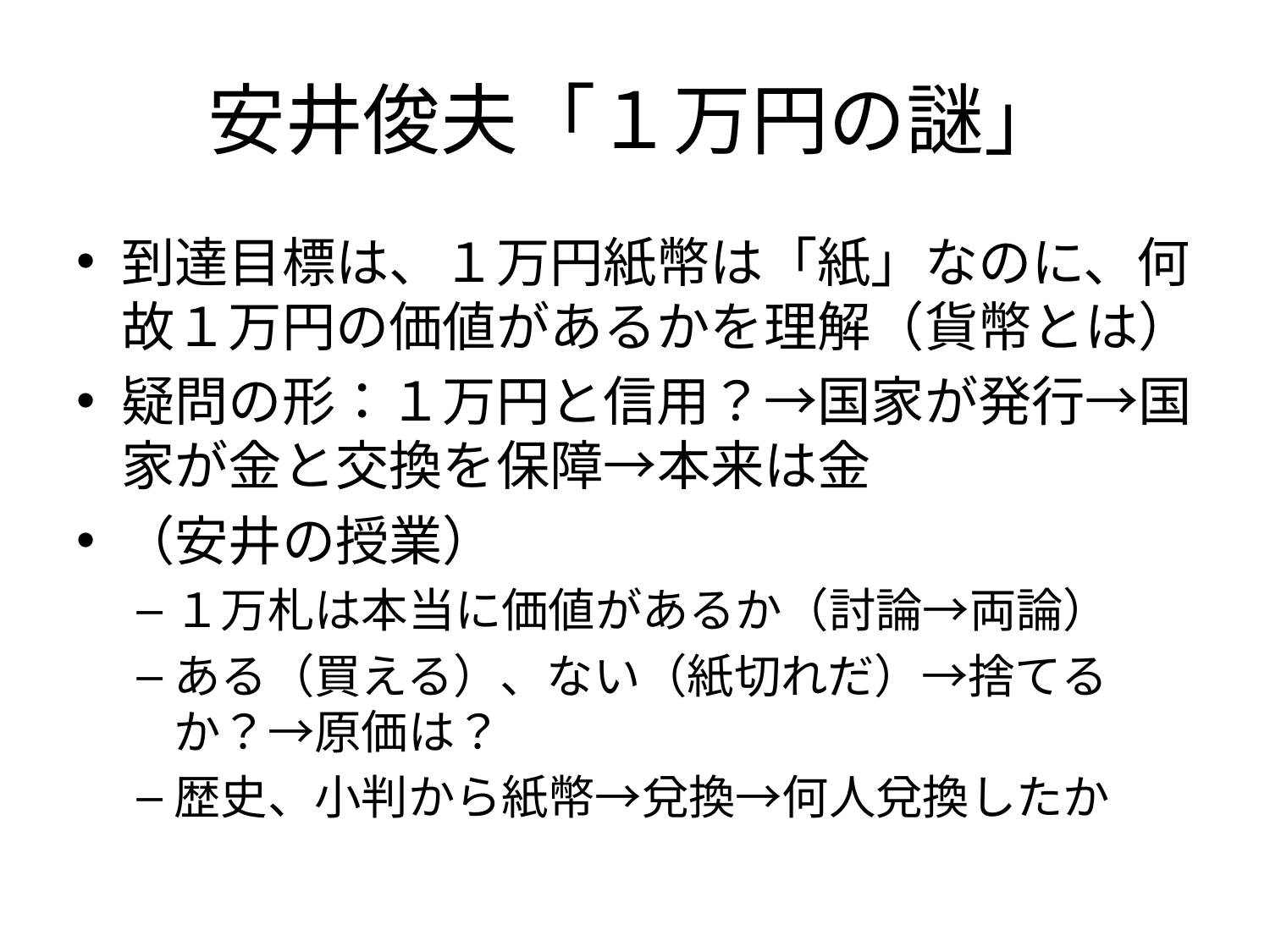

# 安井俊夫「１万円の謎」
到達目標は、１万円紙幣は「紙」なのに、何故１万円の価値があるかを理解（貨幣とは）
疑問の形：１万円と信用？→国家が発行→国家が金と交換を保障→本来は金
（安井の授業）
１万札は本当に価値があるか（討論→両論）
ある（買える）、ない（紙切れだ）→捨てるか？→原価は？
歴史、小判から紙幣→兌換→何人兌換したか